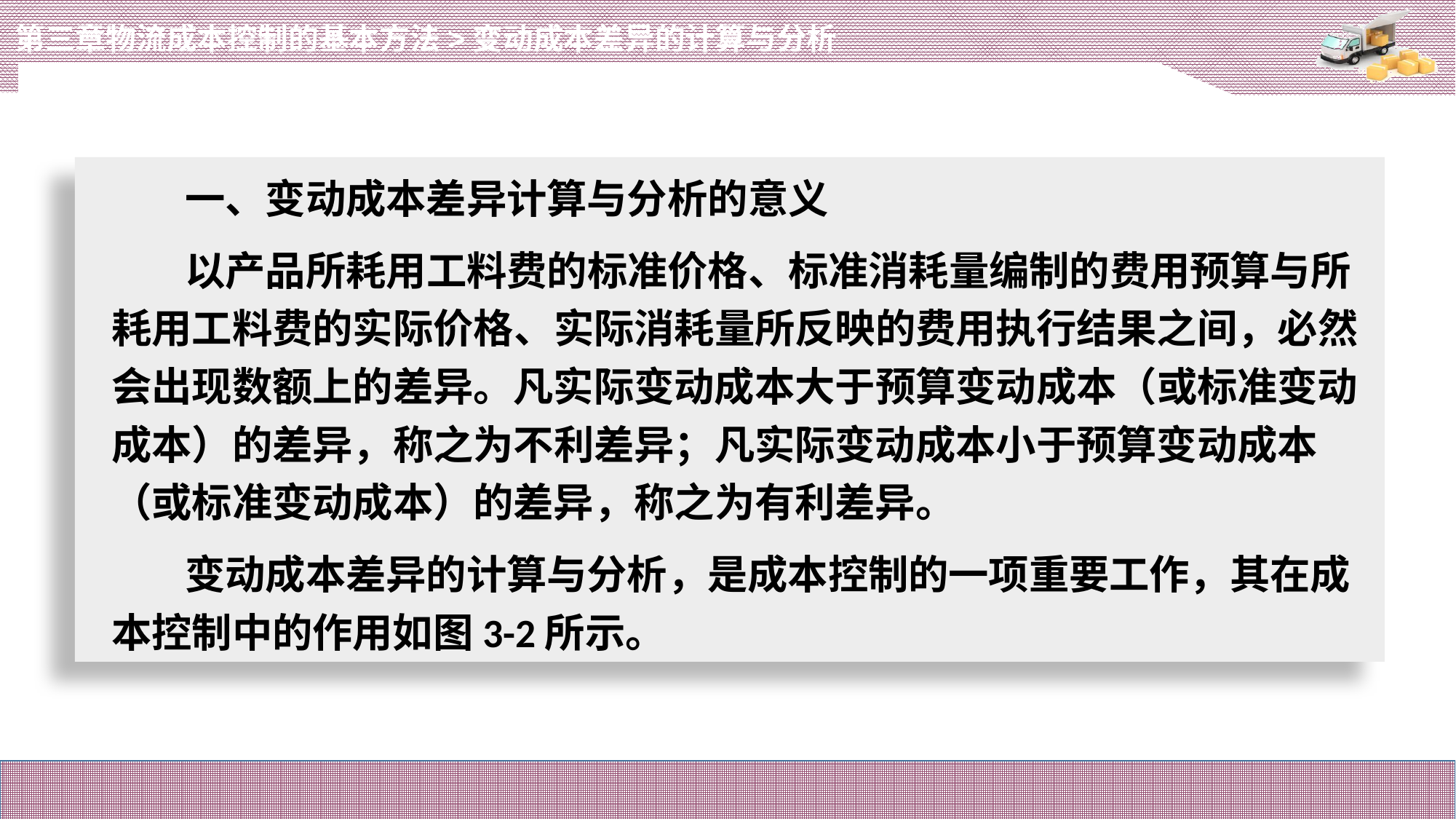

第三章物流成本控制的基本方法>变动成本差异的计算与分析
# 一、变动成本差异计算与分析的意义
以产品所耗用工料费的标准价格、标准消耗量编制的费用预算与所耗用工料费的实际价格、实际消耗量所反映的费用执行结果之间，必然会出现数额上的差异。凡实际变动成本大于预算变动成本（或标准变动成本）的差异，称之为不利差异；凡实际变动成本小于预算变动成本（或标准变动成本）的差异，称之为有利差异。
变动成本差异的计算与分析，是成本控制的一项重要工作，其在成本控制中的作用如图3-2所示。